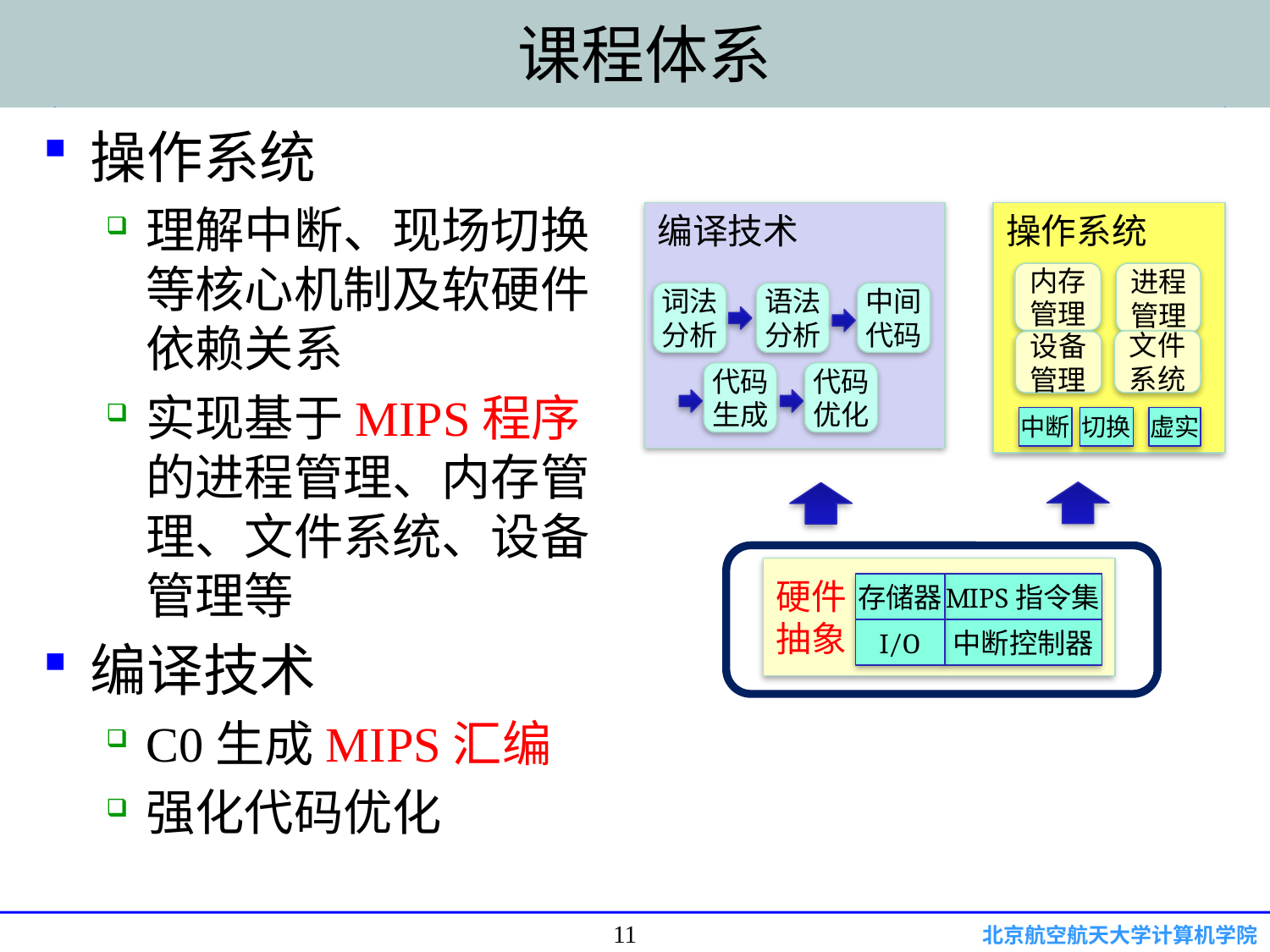

# 课程体系
操作系统
理解中断、现场切换等核心机制及软硬件依赖关系
实现基于MIPS程序的进程管理、内存管理、文件系统、设备管理等
编译技术
C0生成MIPS汇编
强化代码优化
操作系统
编译技术
内存
管理
进程
管理
词法
分析
语法
分析
中间
代码

文件
系统
设备
管理
代码
生成
代码
优化

虚实
中断
切换

硬件
抽象
存储器
MIPS指令集
I/O
中断控制器
11